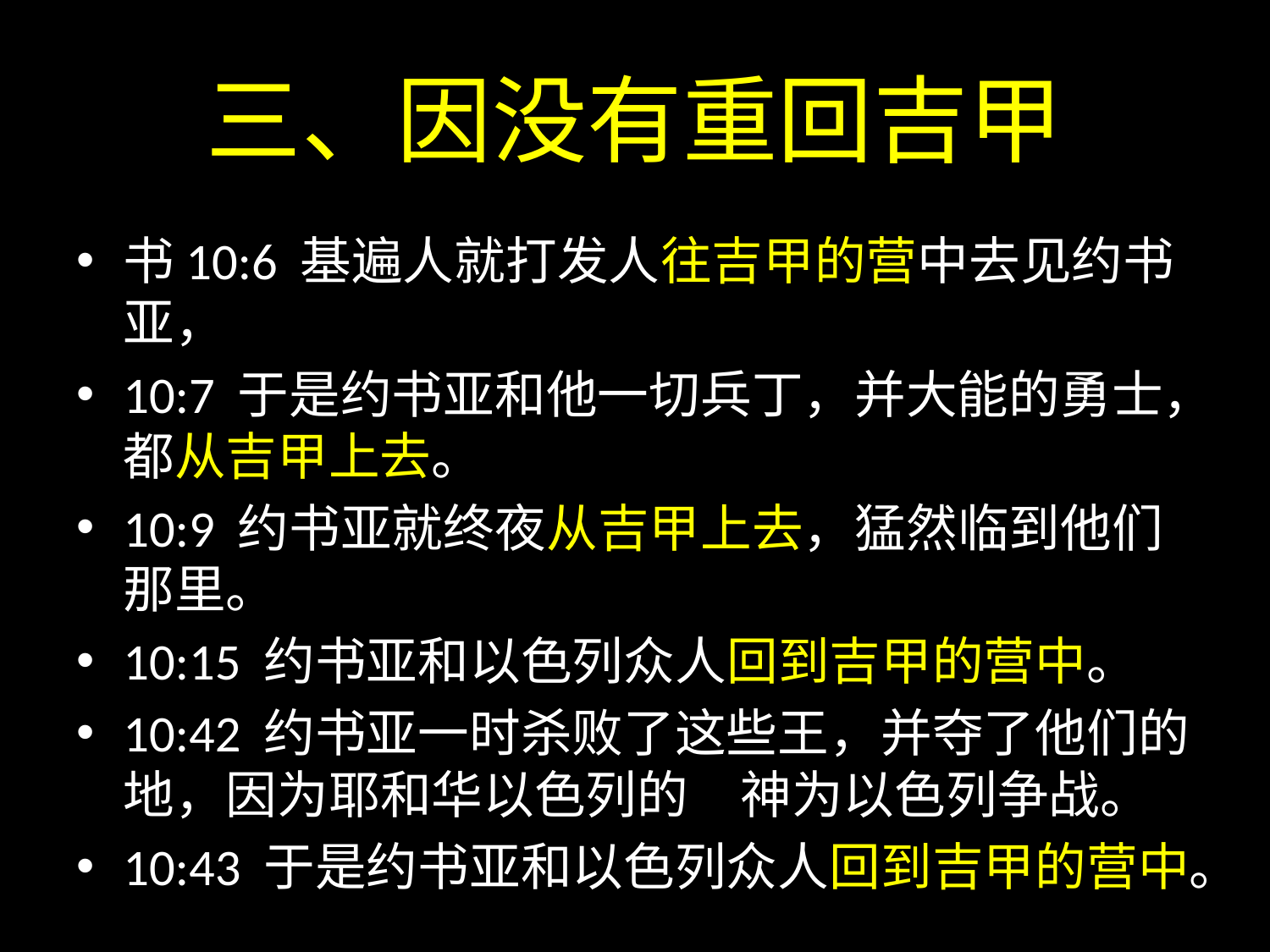

# 三、因没有重回吉甲
书10:6 基遍人就打发人往吉甲的营中去见约书亚，
10:7 于是约书亚和他一切兵丁，并大能的勇士，都从吉甲上去。
10:9 约书亚就终夜从吉甲上去，猛然临到他们那里。
10:15 约书亚和以色列众人回到吉甲的营中。
10:42 约书亚一时杀败了这些王，并夺了他们的地，因为耶和华以色列的　神为以色列争战。
10:43 于是约书亚和以色列众人回到吉甲的营中。